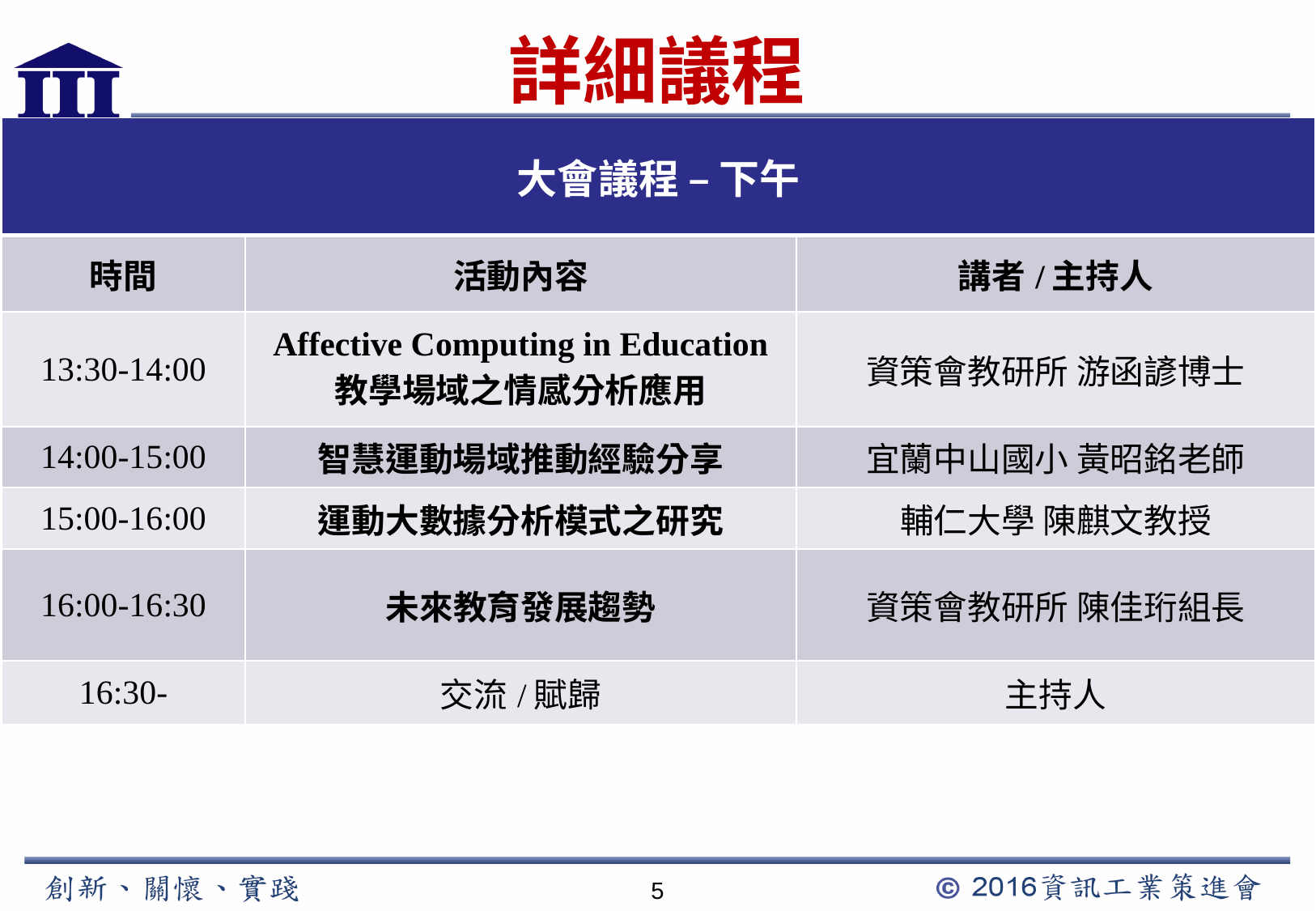

# 詳細議程
| 大會議程 – 下午 |  |  |
| --- | --- | --- |
| 時間 | 活動內容 | 講者/主持人 |
| 13:30-14:00 | Affective Computing in Education 教學場域之情感分析應用 | 資策會教研所 游函諺博士 |
| 14:00-15:00 | 智慧運動場域推動經驗分享 | 宜蘭中山國小 黃昭銘老師 |
| 15:00-16:00 | 運動大數據分析模式之研究 | 輔仁大學 陳麒文教授 |
| 16:00-16:30 | 未來教育發展趨勢 | 資策會教研所 陳佳珩組長 |
| 16:30- | 交流/賦歸 | 主持人 |
5